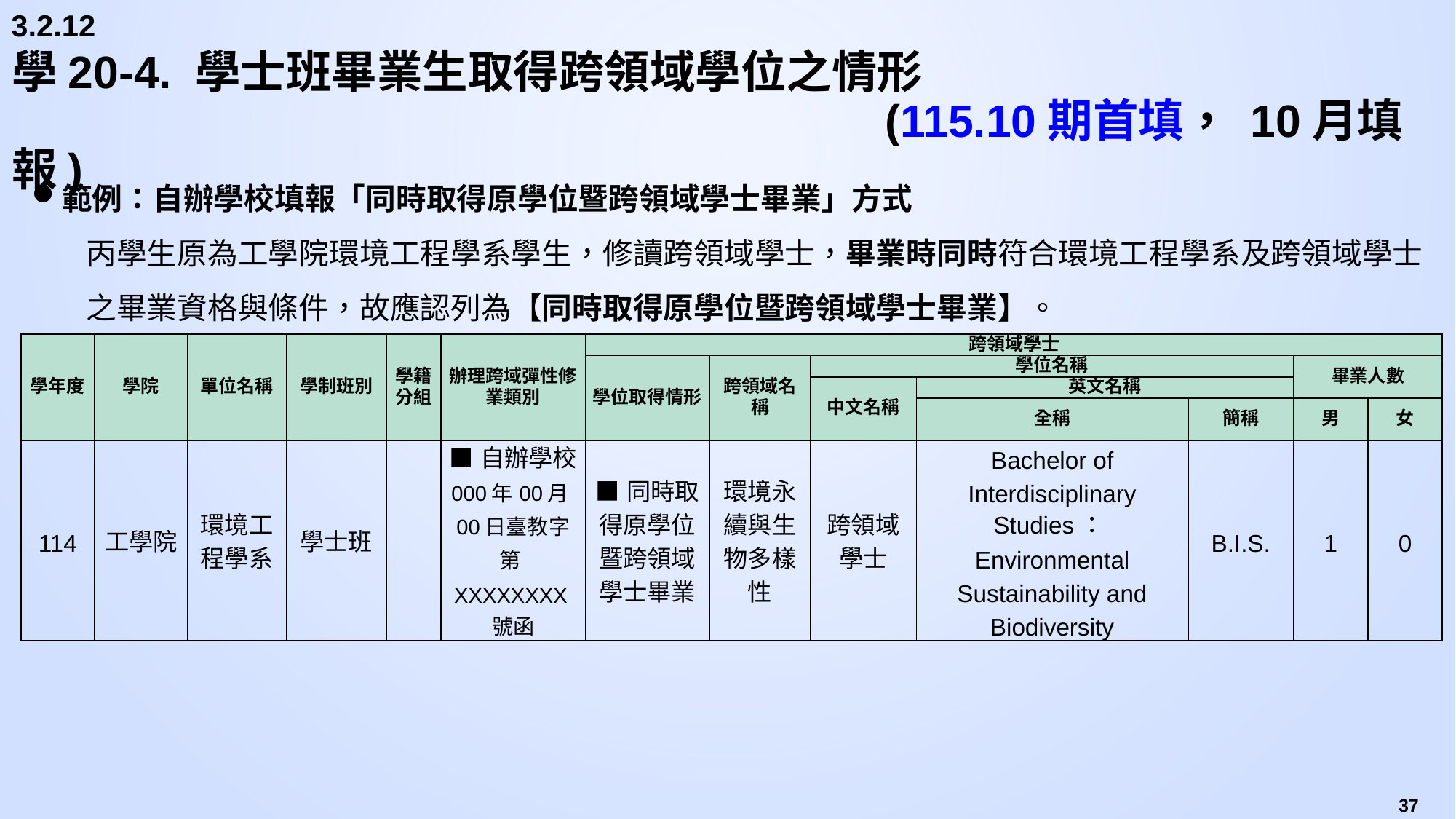

3.2.12
# 學20-4. 學士班畢業生取得跨領域學位之情形 (115.10期首填， 10月填報)
範例：自辦學校填報「同時取得原學位暨跨領域學士畢業」方式
丙學生原為工學院環境工程學系學生，修讀跨領域學士，畢業時同時符合環境工程學系及跨領域學士之畢業資格與條件，故應認列為【同時取得原學位暨跨領域學士畢業】。
| 學年度 | 學院 | 單位名稱 | 學制班別 | 學籍分組 | 辦理跨域彈性修業類別 | 跨領域學士 |  |  |  |  |  |  |
| --- | --- | --- | --- | --- | --- | --- | --- | --- | --- | --- | --- | --- |
|  |  |  |  |  |  | 學位取得情形 | 跨領域名稱 | 學位名稱 |  |  | 畢業人數 |  |
|  |  |  |  |  |  |  |  | 中文名稱 | 英文名稱 |  |  |  |
|  |  |  |  |  |  |  |  |  | 全稱 | 簡稱 | 男 | 女 |
| 114 | 工學院 | 環境工程學系 | 學士班 |  | ■自辦學校 000年00月00日臺教字第XXXXXXXX號函 | ■同時取得原學位暨跨領域學士畢業 | 環境永續與生物多樣性 | 跨領域學士 | Bachelor of Interdisciplinary Studies：Environmental Sustainability and Biodiversity | B.I.S. | 1 | 0 |